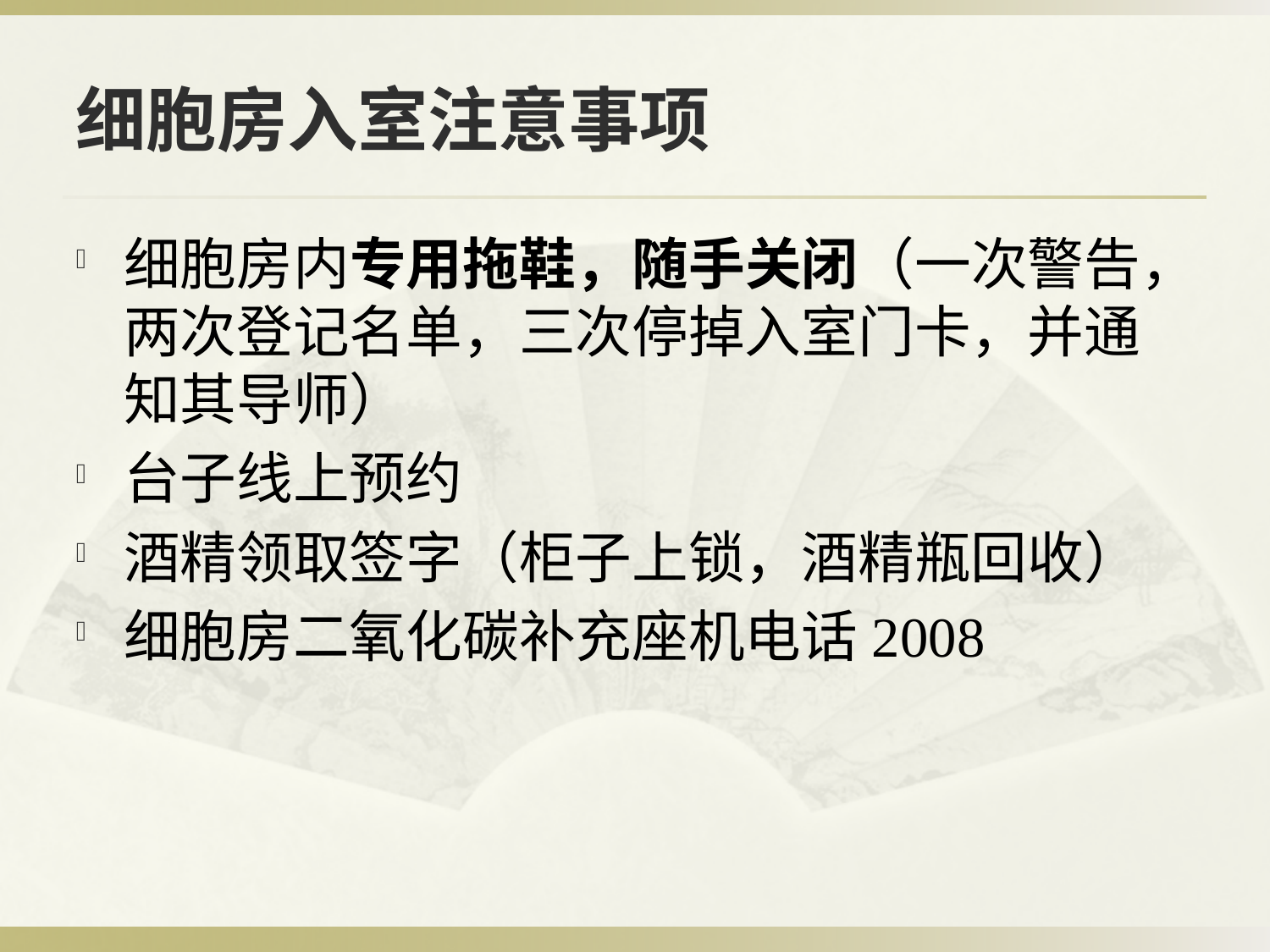

# 细胞房入室注意事项
细胞房内专用拖鞋，随手关闭（一次警告，两次登记名单，三次停掉入室门卡，并通知其导师）
台子线上预约
酒精领取签字（柜子上锁，酒精瓶回收）
细胞房二氧化碳补充座机电话2008